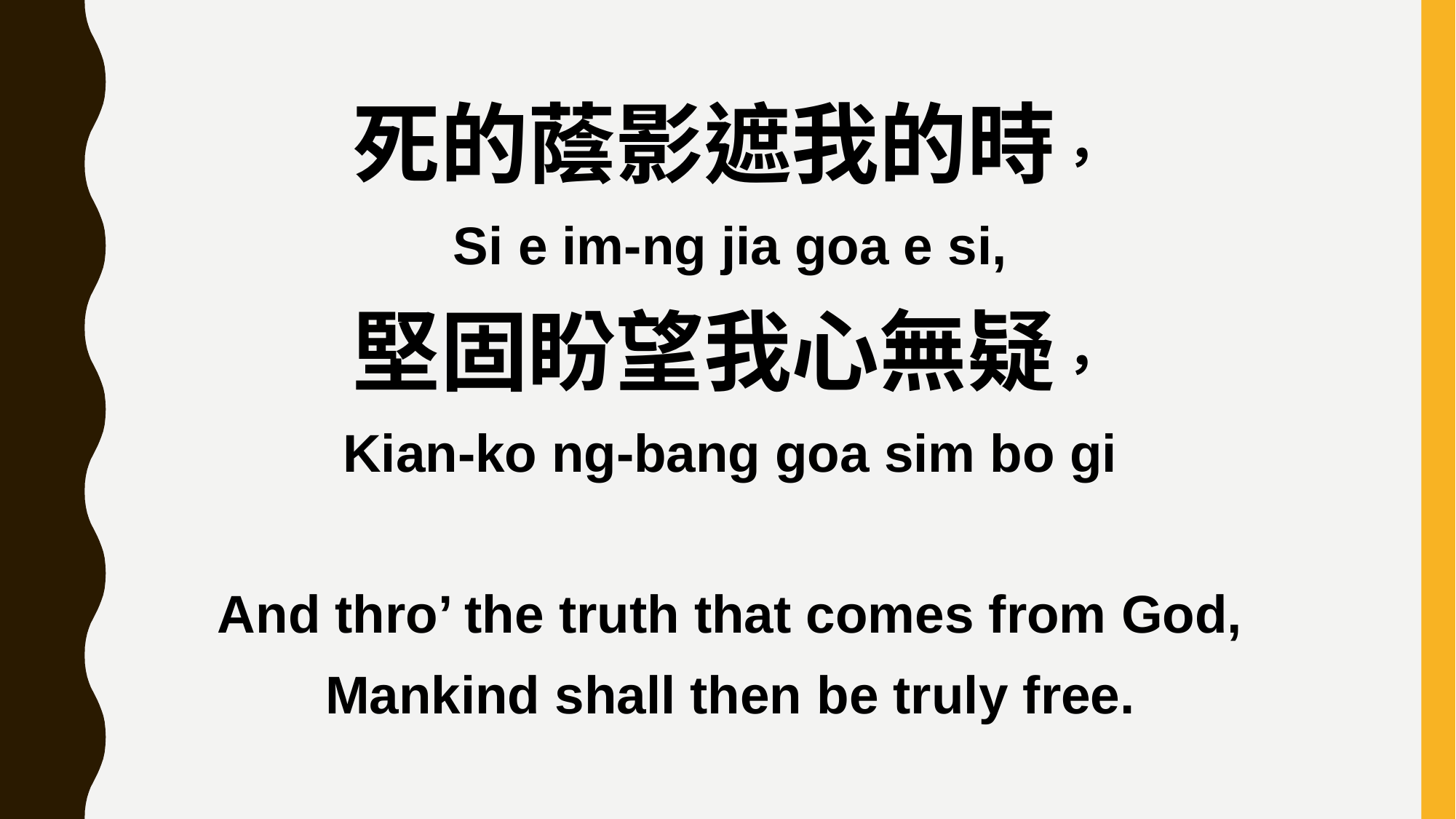

死的蔭影遮我的時，
Si e im-ng jia goa e si,
堅固盼望我心無疑，
Kian-ko ng-bang goa sim bo gi

And thro’ the truth that comes from God,
Mankind shall then be truly free.